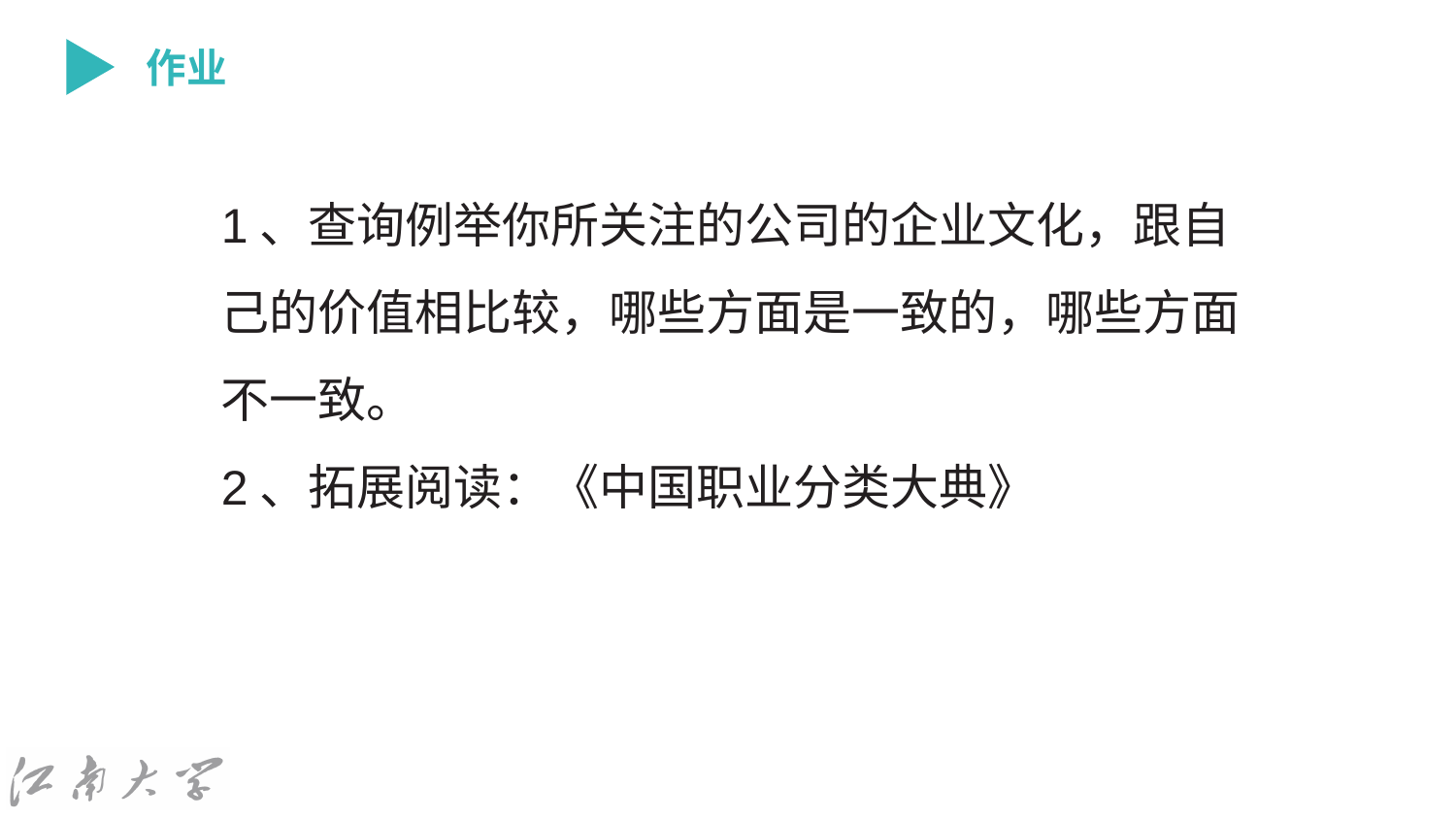

作业

1、查询例举你所关注的公司的企业文化，跟自己的价值相比较，哪些方面是一致的，哪些方面不一致。
2、拓展阅读：《中国职业分类大典》